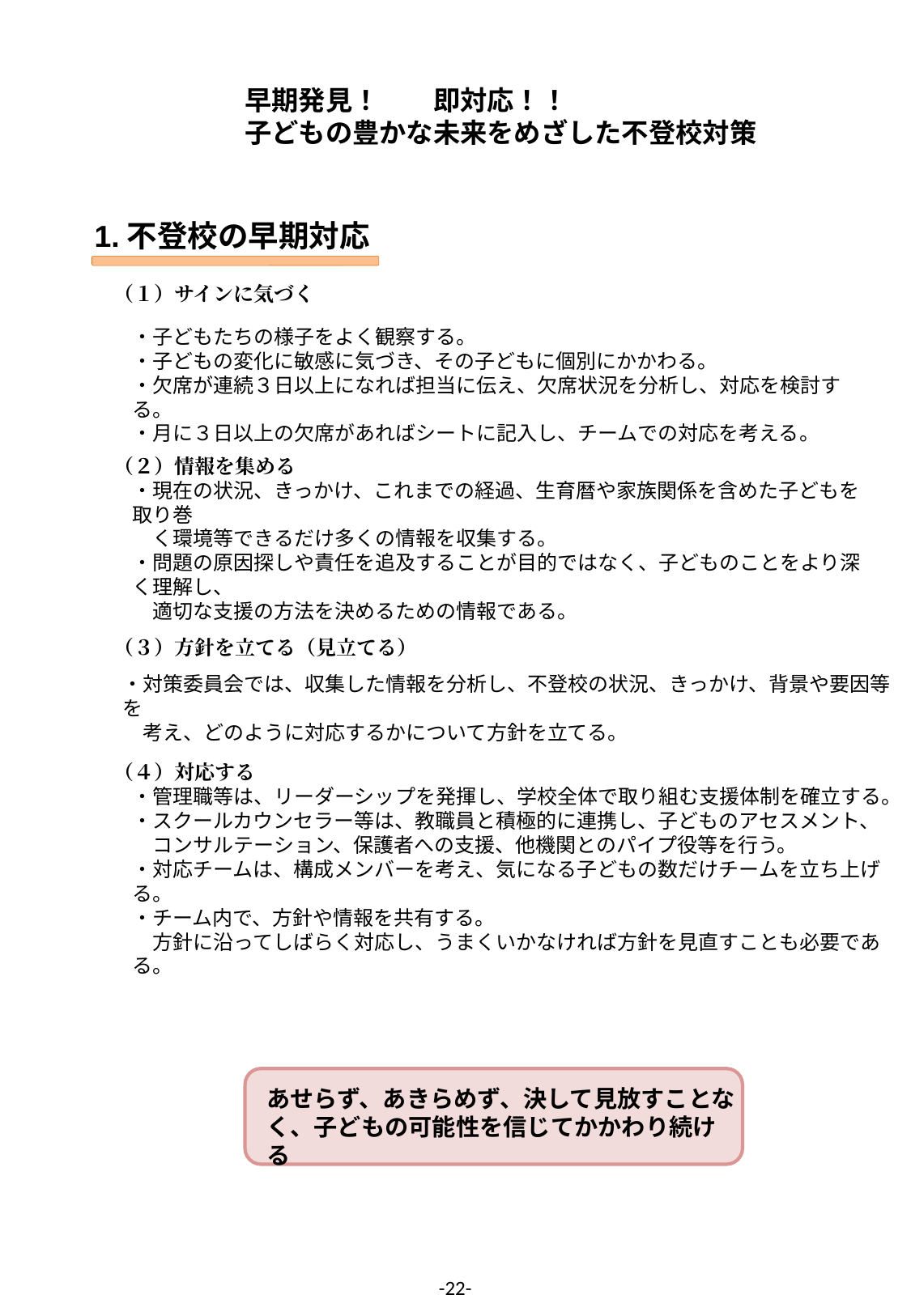

早期発見！　　即対応！！
子どもの豊かな未来をめざした不登校対策

1.不登校の早期対応

（１）サインに気づく
・子どもたちの様子をよく観察する。
・子どもの変化に敏感に気づき、その子どもに個別にかかわる。
・欠席が連続３日以上になれば担当に伝え、欠席状況を分析し、対応を検討する。
・月に３日以上の欠席があればシートに記入し、チームでの対応を考える。

（２）情報を集める
・現在の状況、きっかけ、これまでの経過、生育暦や家族関係を含めた子どもを取り巻
　く環境等できるだけ多くの情報を収集する。
・問題の原因探しや責任を追及することが目的ではなく、子どものことをより深く理解し、
　適切な支援の方法を決めるための情報である。
（３）方針を立てる（見立てる）
・対策委員会では、収集した情報を分析し、不登校の状況、きっかけ、背景や要因等を
　考え、どのように対応するかについて方針を立てる。

（４）対応する
・管理職等は、リーダーシップを発揮し、学校全体で取り組む支援体制を確立する。
・スクールカウンセラー等は、教職員と積極的に連携し、子どものアセスメント、
　コンサルテーション、保護者への支援、他機関とのパイプ役等を行う。
・対応チームは、構成メンバーを考え、気になる子どもの数だけチームを立ち上げる。
・チーム内で、方針や情報を共有する。
　方針に沿ってしばらく対応し、うまくいかなければ方針を見直すことも必要である。

あせらず、あきらめず、決して見放すことなく、子どもの可能性を信じてかかわり続ける
-22-